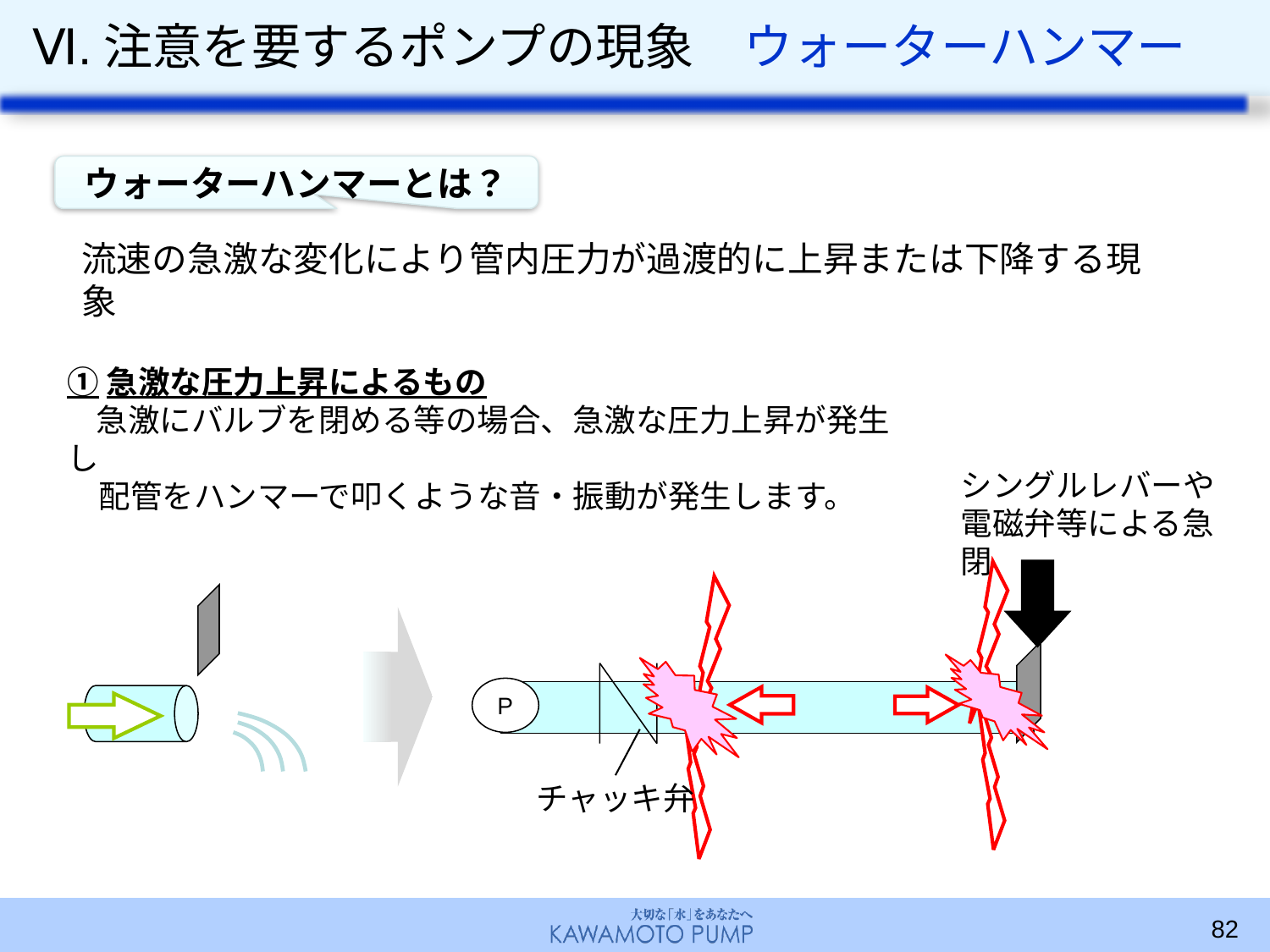

# Ⅵ.注意を要するポンプの現象　ウォーターハンマー
ウォーターハンマーとは？
流速の急激な変化により管内圧力が過渡的に上昇または下降する現象
①急激な圧力上昇によるもの
   急激にバルブを閉める等の場合、急激な圧力上昇が発生し
　配管をハンマーで叩くような音・振動が発生します。
シングルレバーや
電磁弁等による急閉

P

チャッキ弁

82